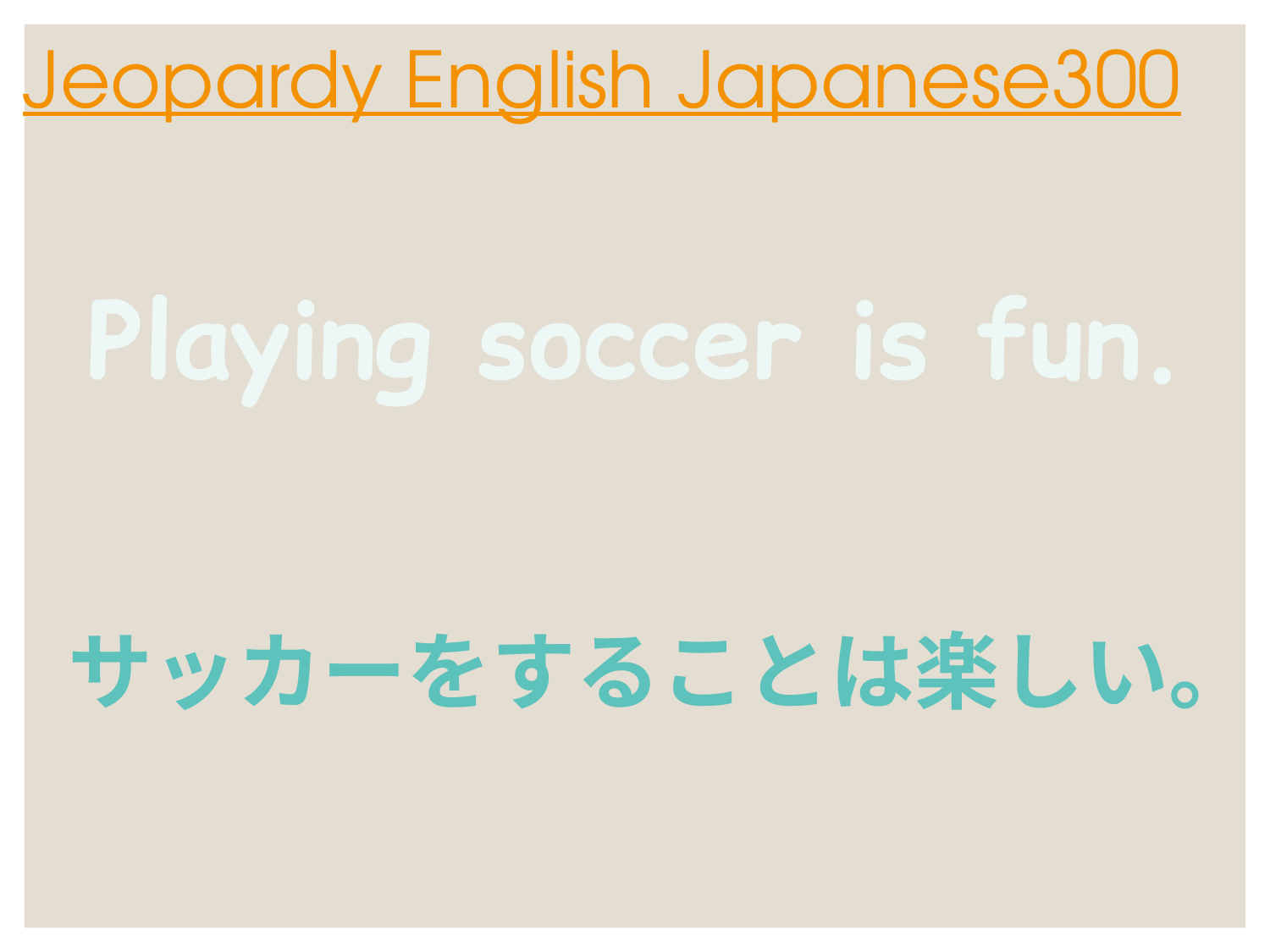

# Jeopardy English Japanese300
Playing soccer is fun.
サッカーをすることは楽しい。